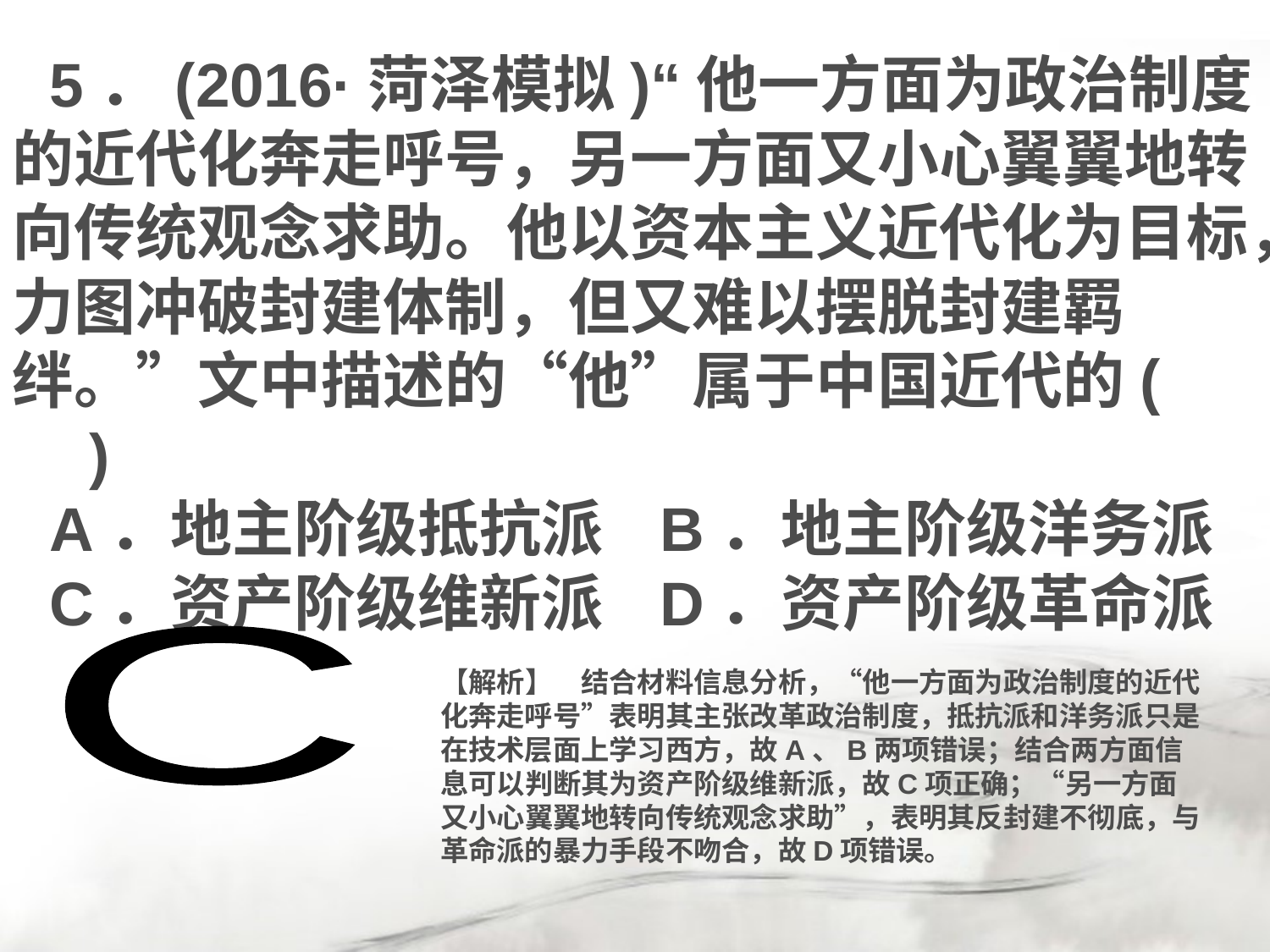

5．(2016·菏泽模拟)“他一方面为政治制度的近代化奔走呼号，另一方面又小心翼翼地转向传统观念求助。他以资本主义近代化为目标，力图冲破封建体制，但又难以摆脱封建羁绊。”文中描述的“他”属于中国近代的(　　)
A．地主阶级抵抗派   B．地主阶级洋务派
C．资产阶级维新派   D．资产阶级革命派
C
【解析】　结合材料信息分析，“他一方面为政治制度的近代化奔走呼号”表明其主张改革政治制度，抵抗派和洋务派只是在技术层面上学习西方，故A、B两项错误；结合两方面信息可以判断其为资产阶级维新派，故C项正确；“另一方面又小心翼翼地转向传统观念求助”，表明其反封建不彻底，与革命派的暴力手段不吻合，故D项错误。